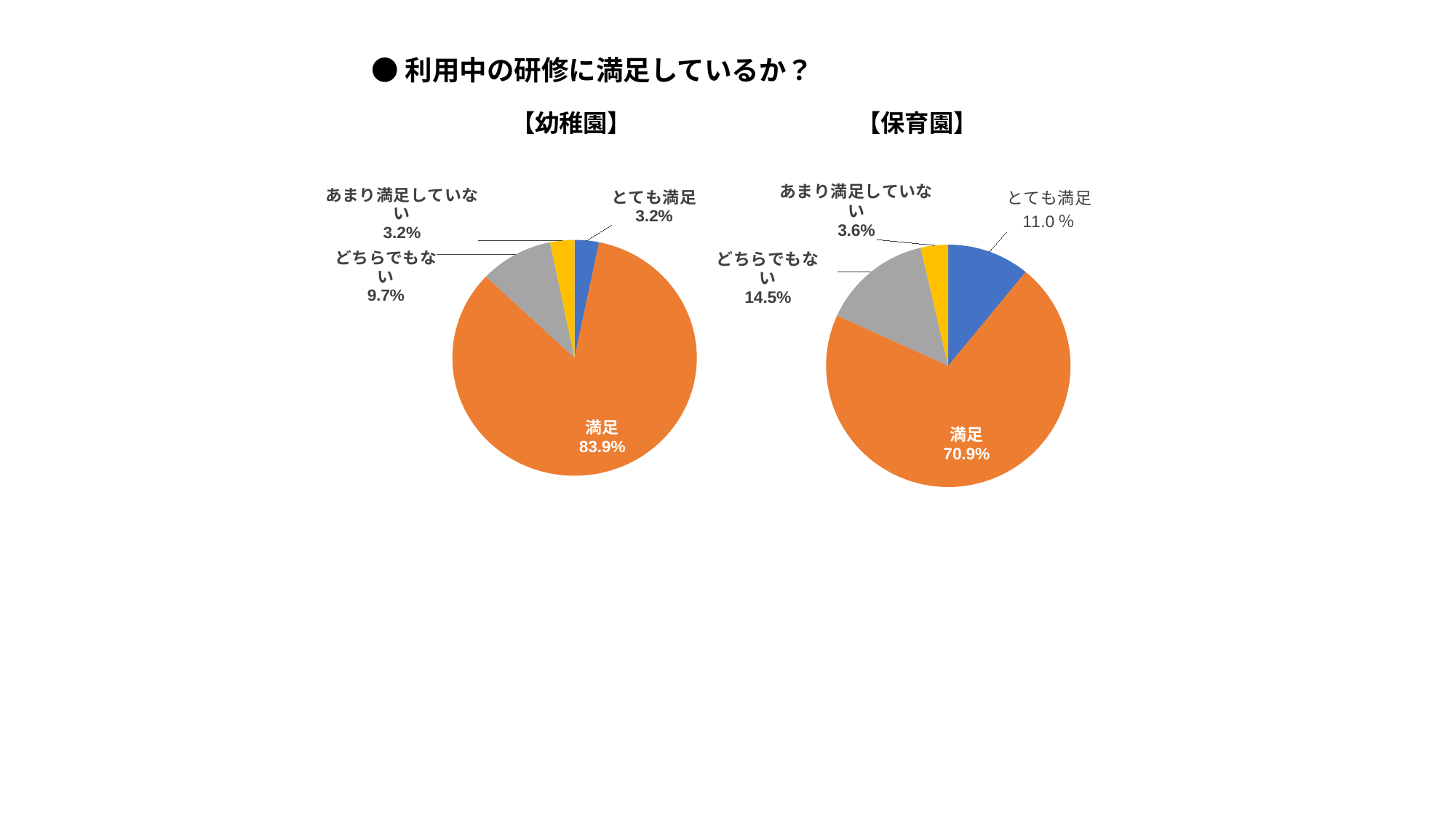

### Chart

| Category |  |
|---|---|
| とても満足 | 6.0 |
| 満足 | 39.0 |
| どちらでもない | 8.0 |
| あまり満足していない | 2.0 |
●利用中の研修に満足しているか？

### Chart

| Category |  |
|---|---|
| とても満足 | 1.0 |
| 満足 | 26.0 |
| どちらでもない | 3.0 |
| あまり満足していない | 1.0 |
【幼稚園】
【保育園】